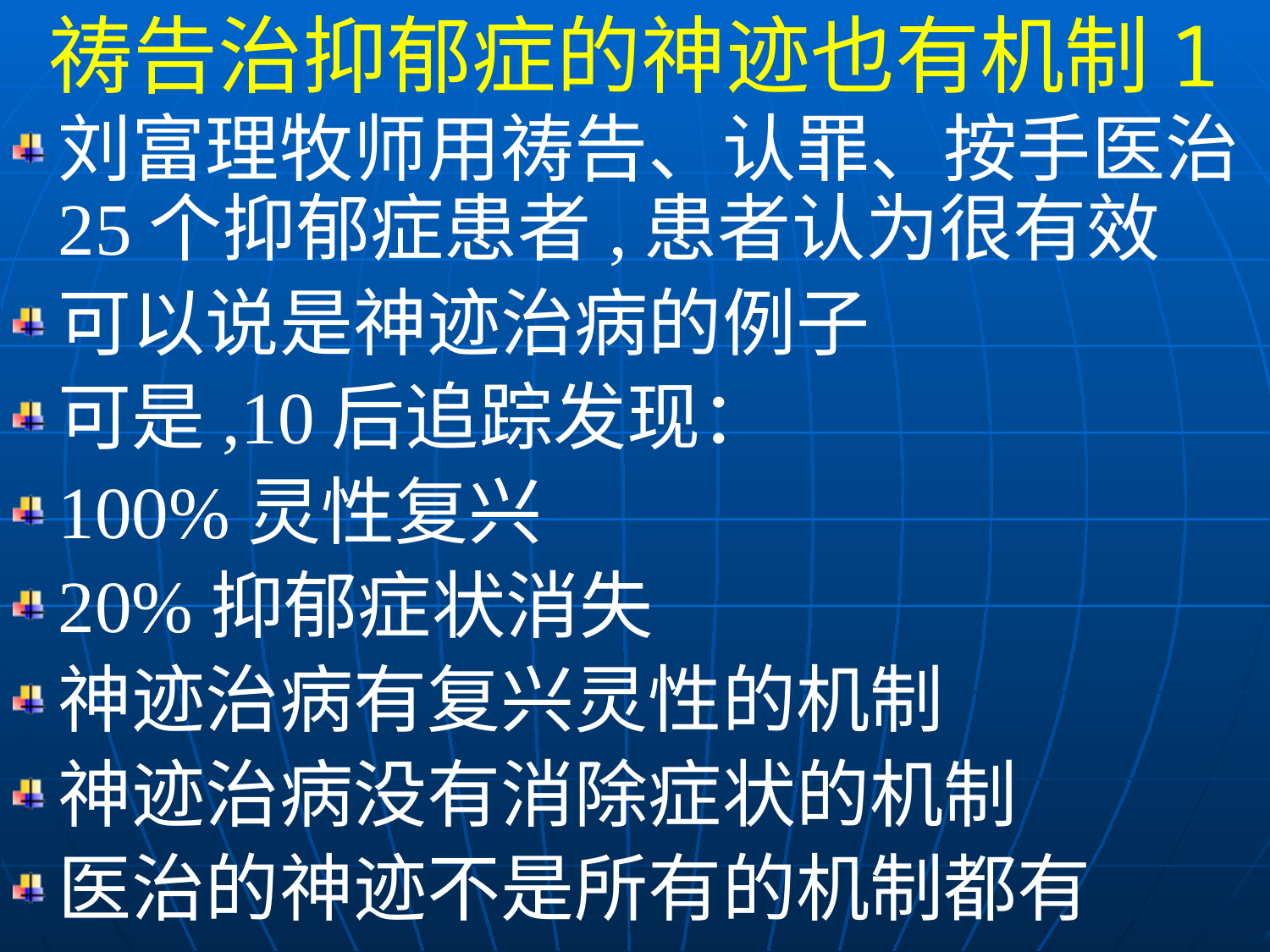

祷告治抑郁症的神迹也有机制1
刘富理牧师用祷告、认罪、按手医治25个抑郁症患者,患者认为很有效
可以说是神迹治病的例子
可是,10后追踪发现：
100%灵性复兴
20%抑郁症状消失
神迹治病有复兴灵性的机制
神迹治病没有消除症状的机制
医治的神迹不是所有的机制都有